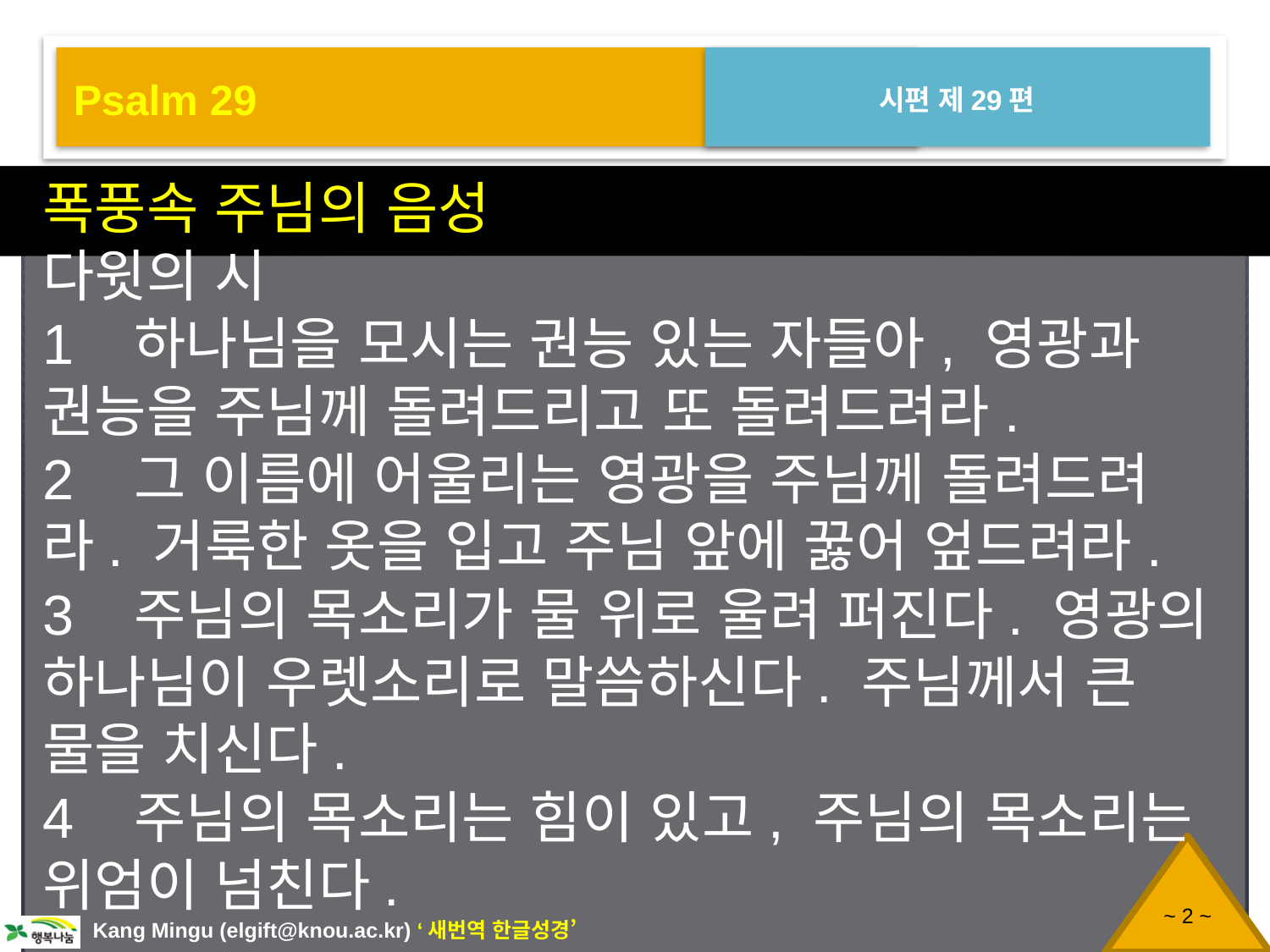

Psalm 29
시편 제29편
폭풍속 주님의 음성
다윗의 시
1   하나님을 모시는 권능 있는 자들아, 영광과 권능을 주님께 돌려드리고 또 돌려드려라.
2   그 이름에 어울리는 영광을 주님께 돌려드려라. 거룩한 옷을 입고 주님 앞에 꿇어 엎드려라.
3   주님의 목소리가 물 위로 울려 퍼진다. 영광의 하나님이 우렛소리로 말씀하신다. 주님께서 큰 물을 치신다.
4   주님의 목소리는 힘이 있고, 주님의 목소리는 위엄이 넘친다.